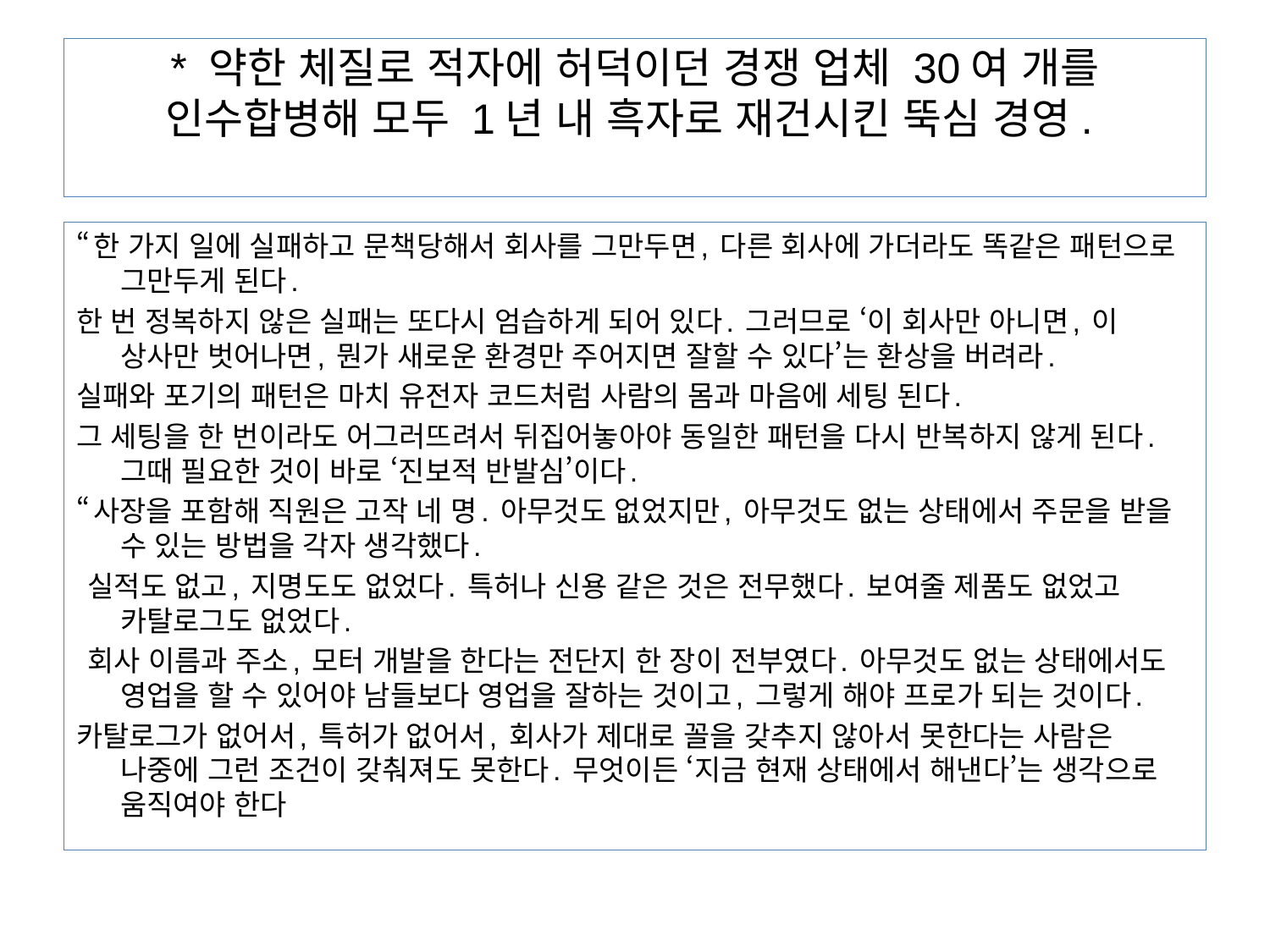

# * 약한 체질로 적자에 허덕이던 경쟁 업체 30여 개를 인수합병해 모두 1년 내 흑자로 재건시킨 뚝심 경영.
“한 가지 일에 실패하고 문책당해서 회사를 그만두면, 다른 회사에 가더라도 똑같은 패턴으로 그만두게 된다.
한 번 정복하지 않은 실패는 또다시 엄습하게 되어 있다. 그러므로 ‘이 회사만 아니면, 이 상사만 벗어나면, 뭔가 새로운 환경만 주어지면 잘할 수 있다’는 환상을 버려라.
실패와 포기의 패턴은 마치 유전자 코드처럼 사람의 몸과 마음에 세팅 된다.
그 세팅을 한 번이라도 어그러뜨려서 뒤집어놓아야 동일한 패턴을 다시 반복하지 않게 된다. 그때 필요한 것이 바로 ‘진보적 반발심’이다.
“사장을 포함해 직원은 고작 네 명. 아무것도 없었지만, 아무것도 없는 상태에서 주문을 받을 수 있는 방법을 각자 생각했다.
 실적도 없고, 지명도도 없었다. 특허나 신용 같은 것은 전무했다. 보여줄 제품도 없었고 카탈로그도 없었다.
 회사 이름과 주소, 모터 개발을 한다는 전단지 한 장이 전부였다. 아무것도 없는 상태에서도 영업을 할 수 있어야 남들보다 영업을 잘하는 것이고, 그렇게 해야 프로가 되는 것이다.
카탈로그가 없어서, 특허가 없어서, 회사가 제대로 꼴을 갖추지 않아서 못한다는 사람은 나중에 그런 조건이 갖춰져도 못한다. 무엇이든 ‘지금 현재 상태에서 해낸다’는 생각으로 움직여야 한다